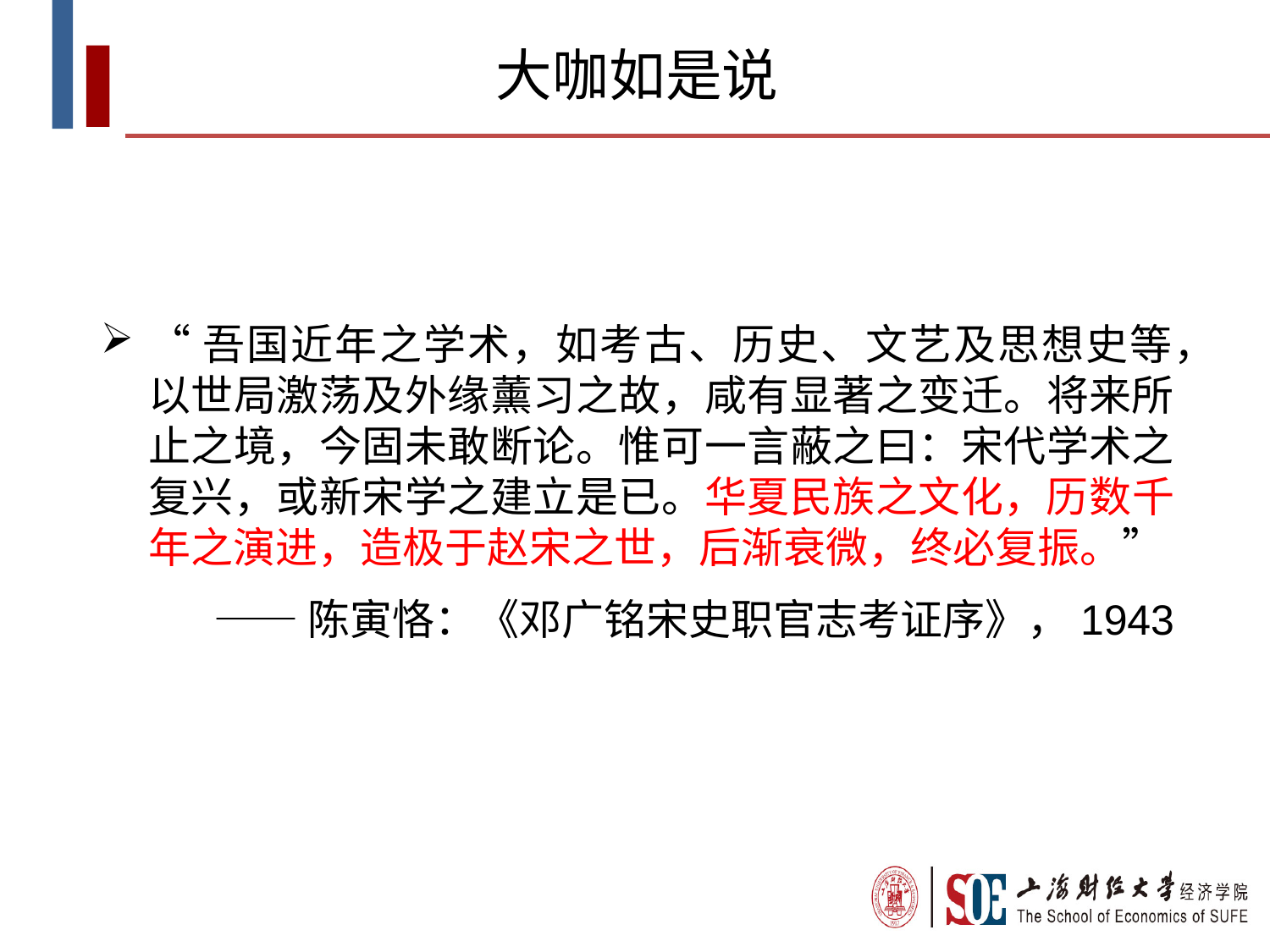

大咖如是说

“吾国近年之学术，如考古、历史、文艺及思想史等，以世局激荡及外缘薰习之故，咸有显著之变迁。将来所止之境，今固未敢断论。惟可一言蔽之曰：宋代学术之复兴，或新宋学之建立是已。华夏民族之文化，历数千年之演进，造极于赵宋之世，后渐衰微，终必复振。”
——陈寅恪：《邓广铭宋史职官志考证序》，1943